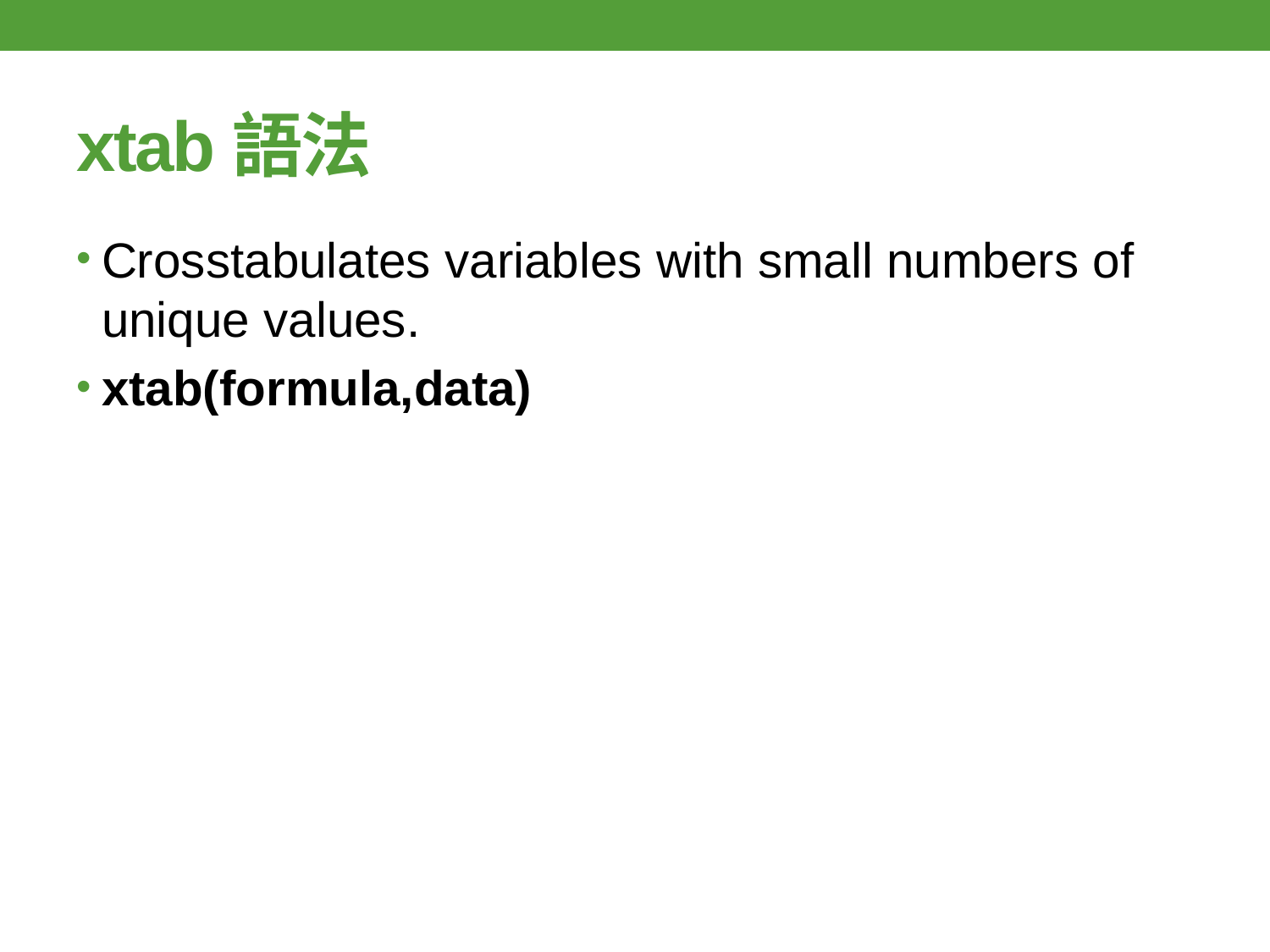

# xtab語法
Crosstabulates variables with small numbers of unique values.
xtab(formula,data)